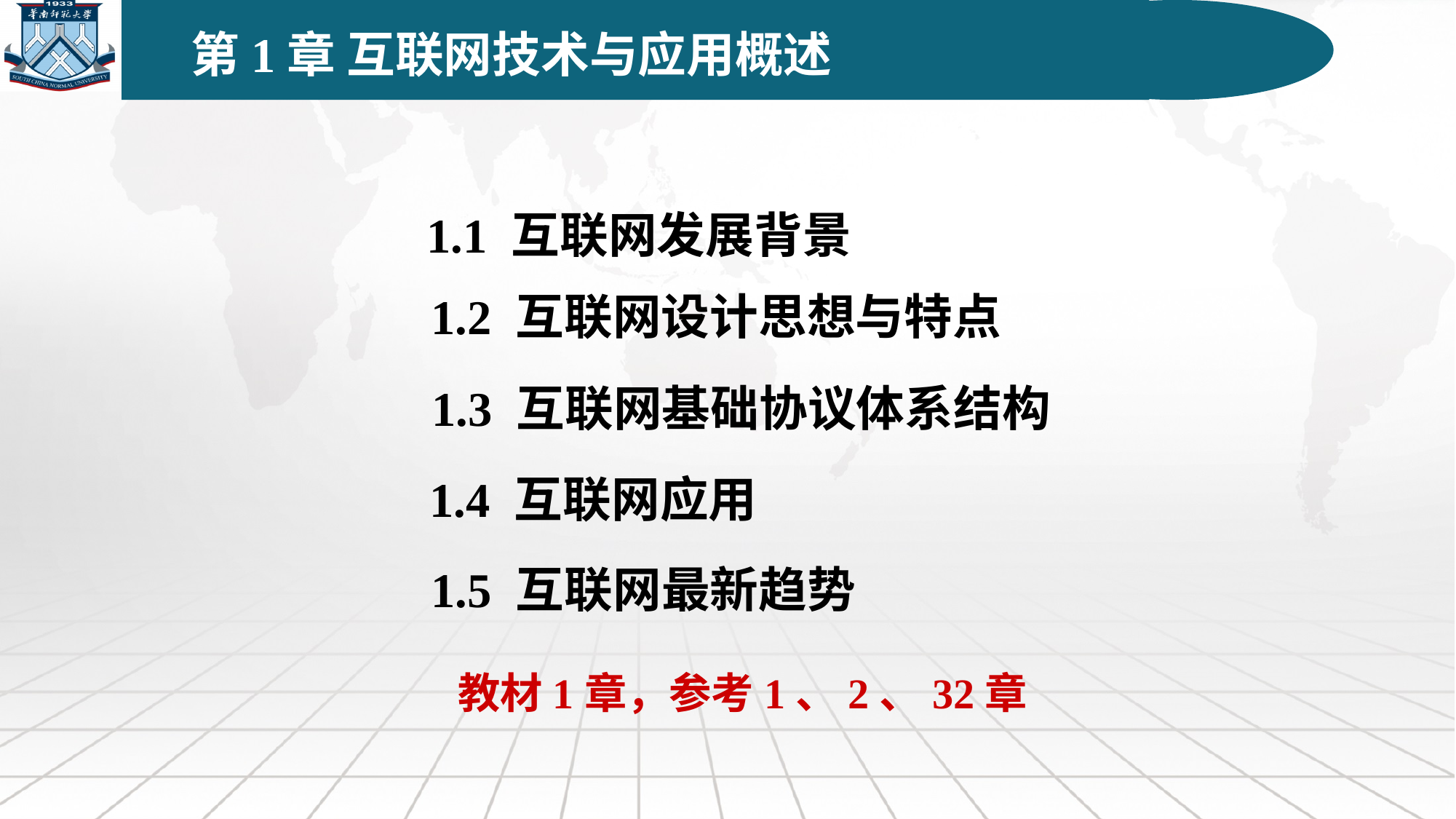

第1章 互联网技术与应用概述
1.1 互联网发展背景
1.2 互联网设计思想与特点
1.3 互联网基础协议体系结构
1.4 互联网应用
1.5 互联网最新趋势
教材1章，参考1、2、32章